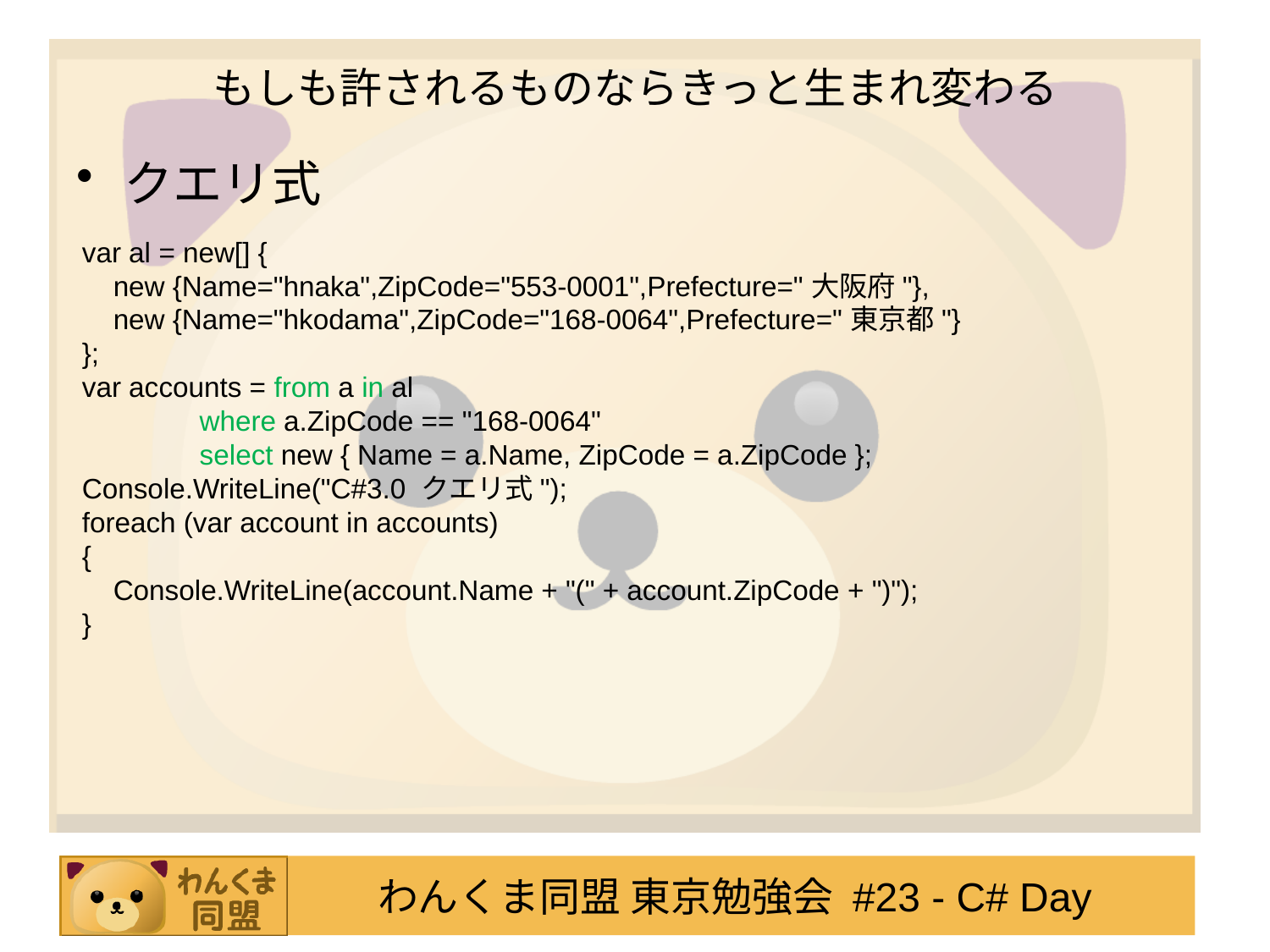

# もしも許されるものならきっと生まれ変わる
クエリ式

var al = new[] {
    new {Name="hnaka",ZipCode="553-0001",Prefecture="大阪府"},
    new {Name="hkodama",ZipCode="168-0064",Prefecture="東京都"}
};
var accounts = from a in al
               where a.ZipCode == "168-0064"
               select new { Name = a.Name, ZipCode = a.ZipCode };
Console.WriteLine("C#3.0 クエリ式");
foreach (var account in accounts)
{
    Console.WriteLine(account.Name + "(" + account.ZipCode + ")");
}